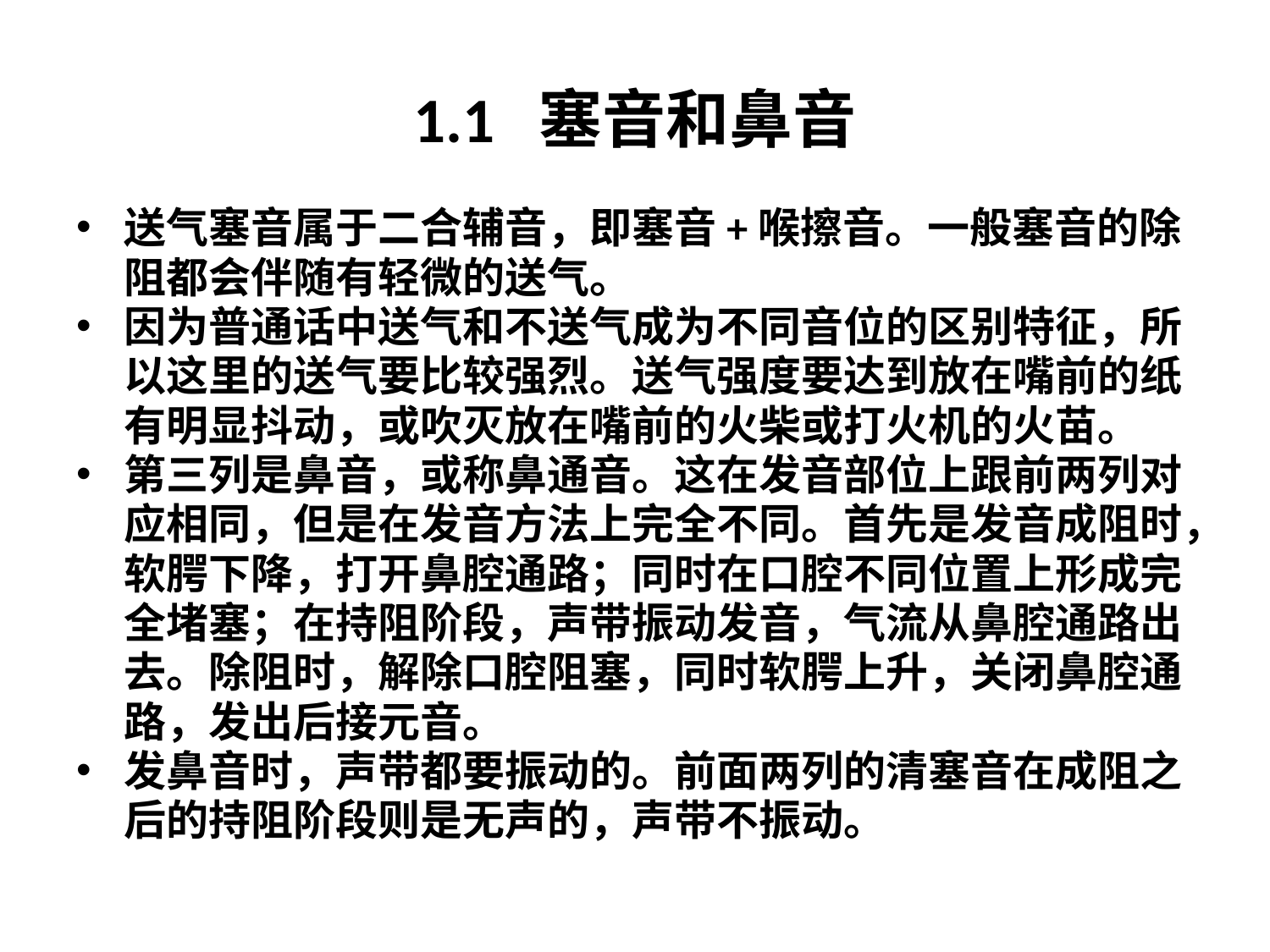

# 1.1  塞音和鼻音
送气塞音属于二合辅音，即塞音+喉擦音。一般塞音的除阻都会伴随有轻微的送气。
因为普通话中送气和不送气成为不同音位的区别特征，所以这里的送气要比较强烈。送气强度要达到放在嘴前的纸有明显抖动，或吹灭放在嘴前的火柴或打火机的火苗。
第三列是鼻音，或称鼻通音。这在发音部位上跟前两列对应相同，但是在发音方法上完全不同。首先是发音成阻时，软腭下降，打开鼻腔通路；同时在口腔不同位置上形成完全堵塞；在持阻阶段，声带振动发音，气流从鼻腔通路出去。除阻时，解除口腔阻塞，同时软腭上升，关闭鼻腔通路，发出后接元音。
发鼻音时，声带都要振动的。前面两列的清塞音在成阻之后的持阻阶段则是无声的，声带不振动。